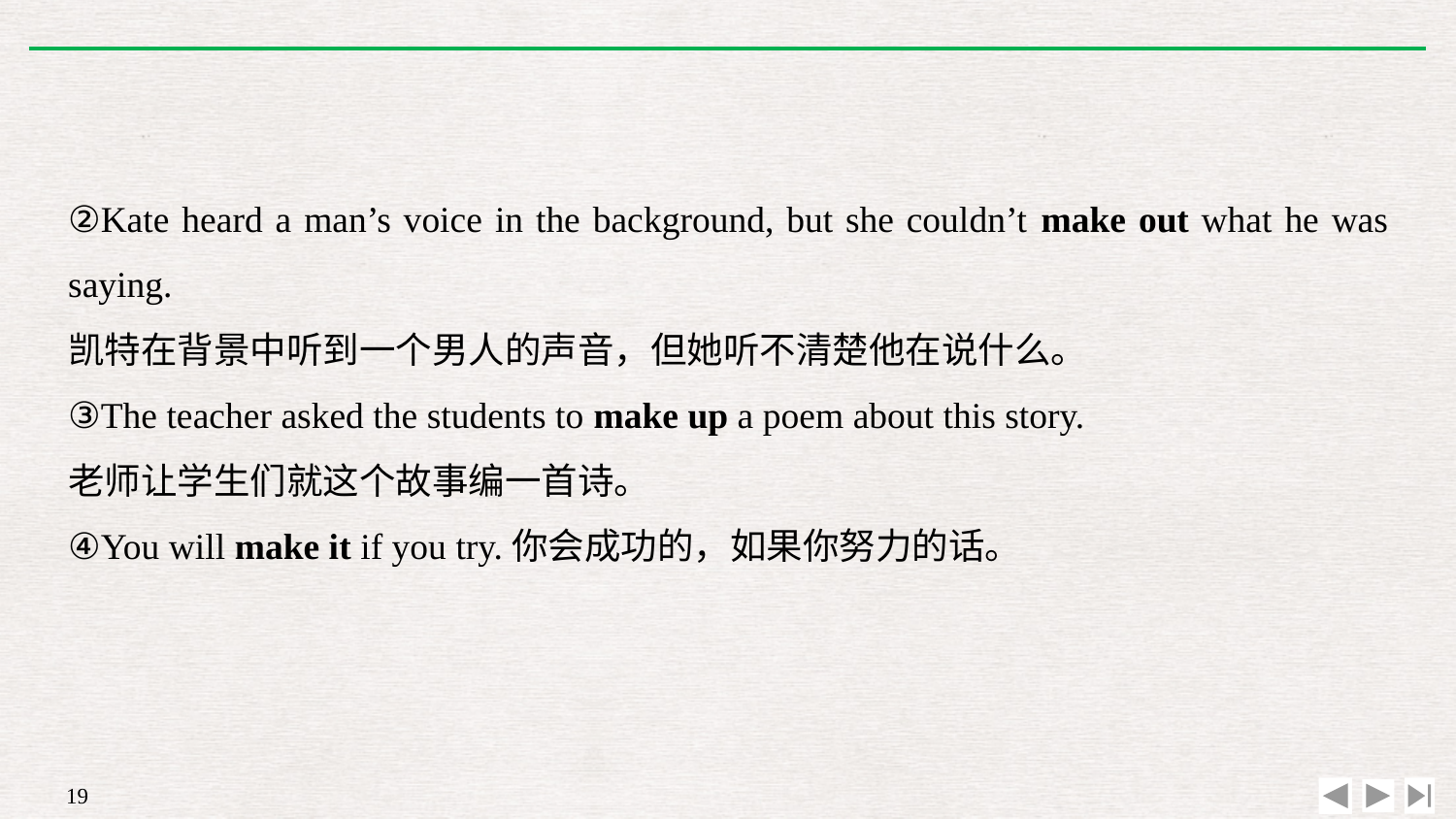

②Kate heard a man’s voice in the background, but she couldn’t make out what he was saying.
凯特在背景中听到一个男人的声音，但她听不清楚他在说什么。
③The teacher asked the students to make up a poem about this story.
老师让学生们就这个故事编一首诗。
④You will make it if you try.你会成功的，如果你努力的话。